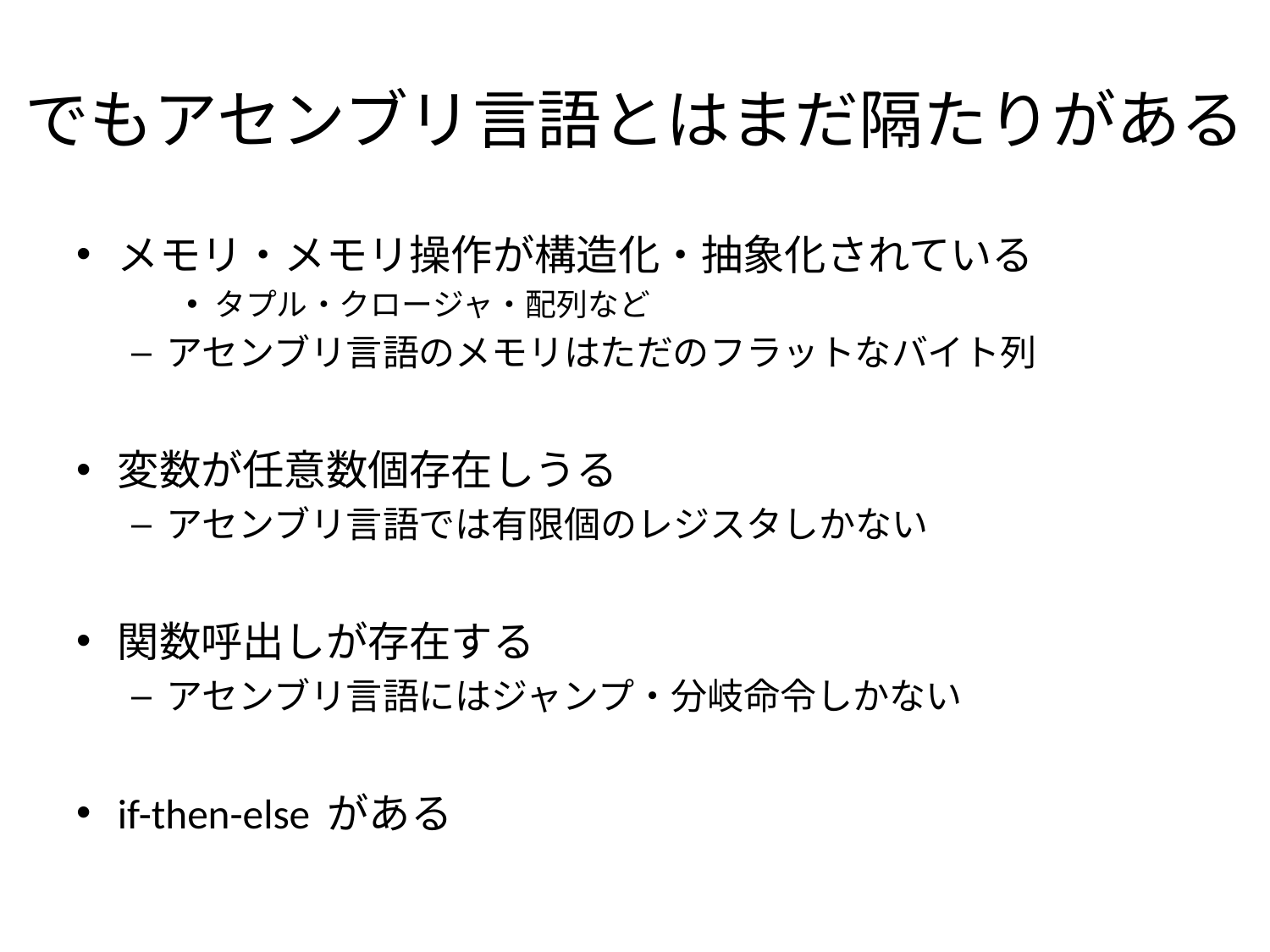

# でもアセンブリ言語とはまだ隔たりがある
メモリ・メモリ操作が構造化・抽象化されている
タプル・クロージャ・配列など
アセンブリ言語のメモリはただのフラットなバイト列

変数が任意数個存在しうる
アセンブリ言語では有限個のレジスタしかない

関数呼出しが存在する
アセンブリ言語にはジャンプ・分岐命令しかない

if-then-else がある